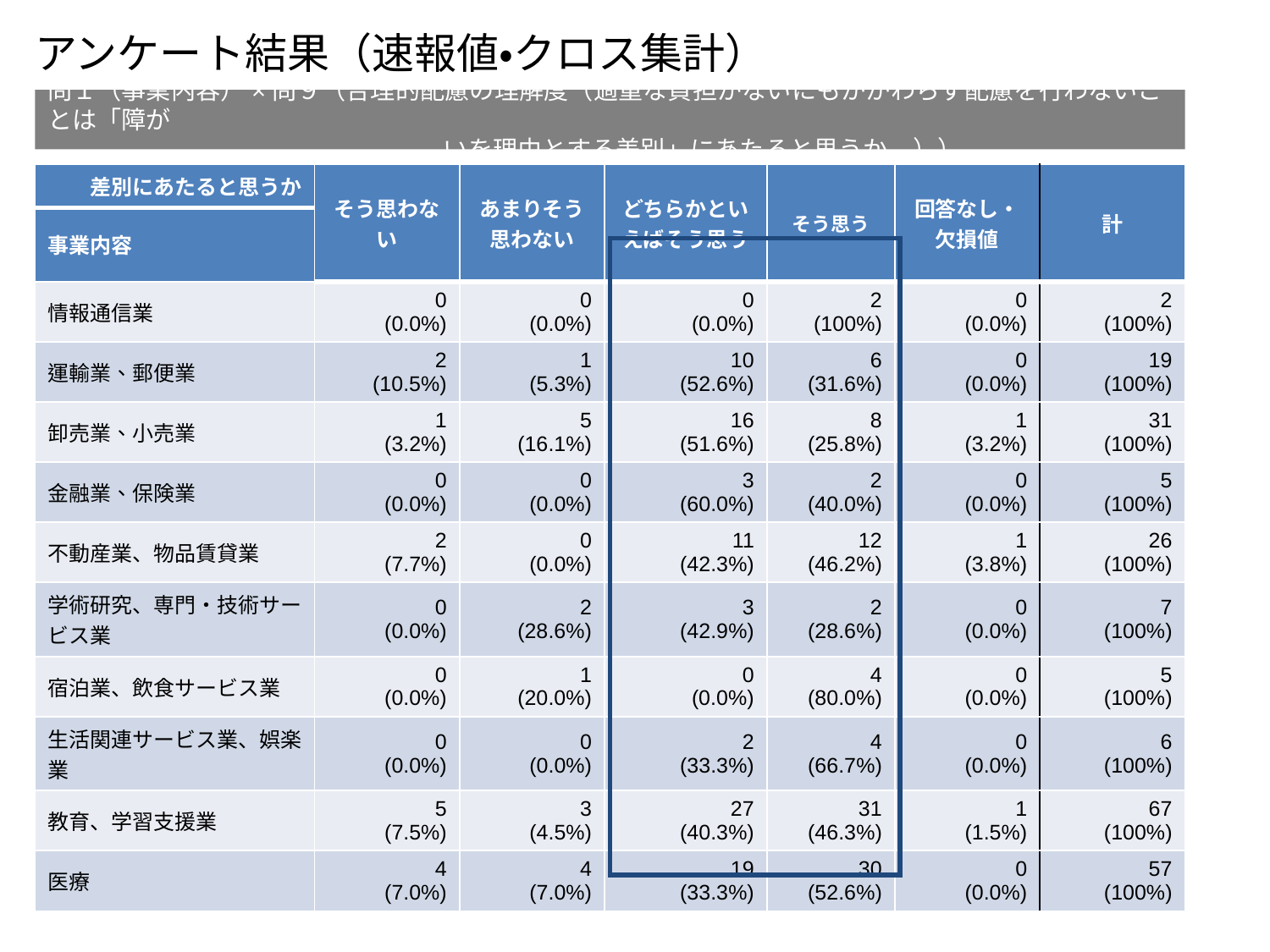

アンケート結果（速報値・クロス集計）

問１（事業内容）×問９（合理的配慮の理解度（過重な負担がないにもかかわらず配慮を行わないことは「障が
　　　　　　　　　　　　　　　　いを理由とする差別」にあたると思うか。））
| 差別にあたると思うか | そう思わない | あまりそう思わない | どちらかといえばそう思う | そう思う | 回答なし・ 欠損値 | 計 |
| --- | --- | --- | --- | --- | --- | --- |
| 事業内容 |  |  |  |  |  |  |
| 情報通信業 | 0 (0.0%) | 0 (0.0%) | 0 (0.0%) | 2 (100%) | 0 (0.0%) | 2 (100%) |
| 運輸業、郵便業 | 2 (10.5%) | 1 (5.3%) | 10 (52.6%) | 6 (31.6%) | 0 (0.0%) | 19 (100%) |
| 卸売業、小売業 | 1 (3.2%) | 5 (16.1%) | 16 (51.6%) | 8 (25.8%) | 1 (3.2%) | 31 (100%) |
| 金融業、保険業 | 0 (0.0%) | 0 (0.0%) | 3 (60.0%) | 2 (40.0%) | 0 (0.0%) | 5 (100%) |
| 不動産業、物品賃貸業 | 2 (7.7%) | 0 (0.0%) | 11 (42.3%) | 12 (46.2%) | 1 (3.8%) | 26 (100%) |
| 学術研究、専門・技術サービス業 | 0 (0.0%) | 2 (28.6%) | 3 (42.9%) | 2 (28.6%) | 0 (0.0%) | 7 (100%) |
| 宿泊業、飲食サービス業 | 0 (0.0%) | 1 (20.0%) | 0 (0.0%) | 4 (80.0%) | 0 (0.0%) | 5 (100%) |
| 生活関連サービス業、娯楽業 | 0 (0.0%) | 0 (0.0%) | 2 (33.3%) | 4 (66.7%) | 0 (0.0%) | 6 (100%) |
| 教育、学習支援業 | 5 (7.5%) | 3 (4.5%) | 27 (40.3%) | 31 (46.3%) | 1 (1.5%) | 67 (100%) |
| 医療 | 4 (7.0%) | 4 (7.0%) | 19 (33.3%) | 30 (52.6%) | 0 (0.0%) | 57 (100%) |
|  |
| --- |